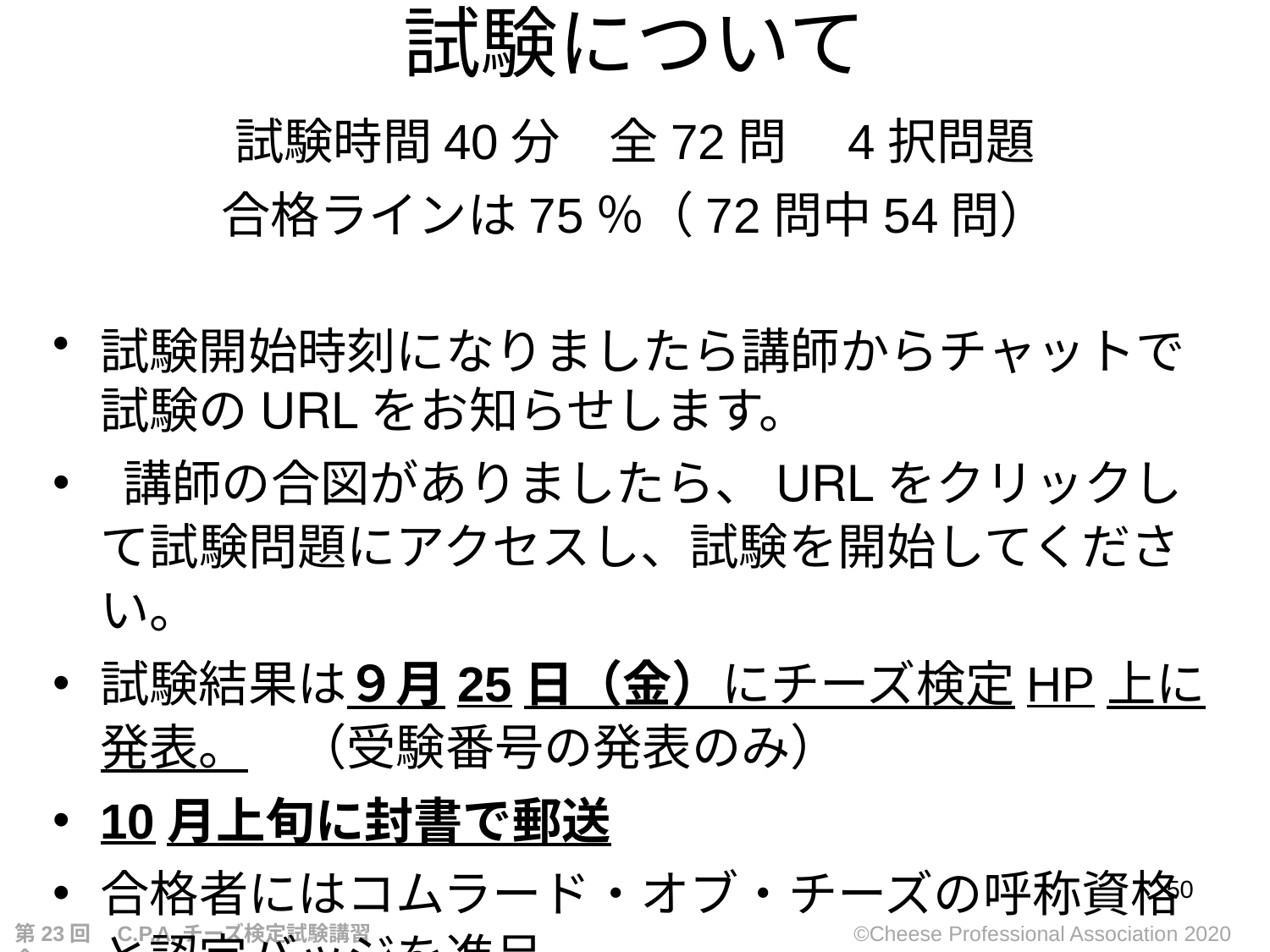

# 試験について
試験時間40分　全72問　4択問題
合格ラインは75％（72問中54問）

試験開始時刻になりましたら講師からチャットで試験のURLをお知らせします。
 講師の合図がありましたら、URLをクリックして試験問題にアクセスし、試験を開始してください。
試験結果は９月25日（金）にチーズ検定HP上に発表。　（受験番号の発表のみ）
10月上旬に封書で郵送
合格者にはコムラード・オブ・チーズの呼称資格と認定バッジを進呈。

50
第23回　C.P.A.チーズ検定試験講習会
©Cheese Professional Association 2020